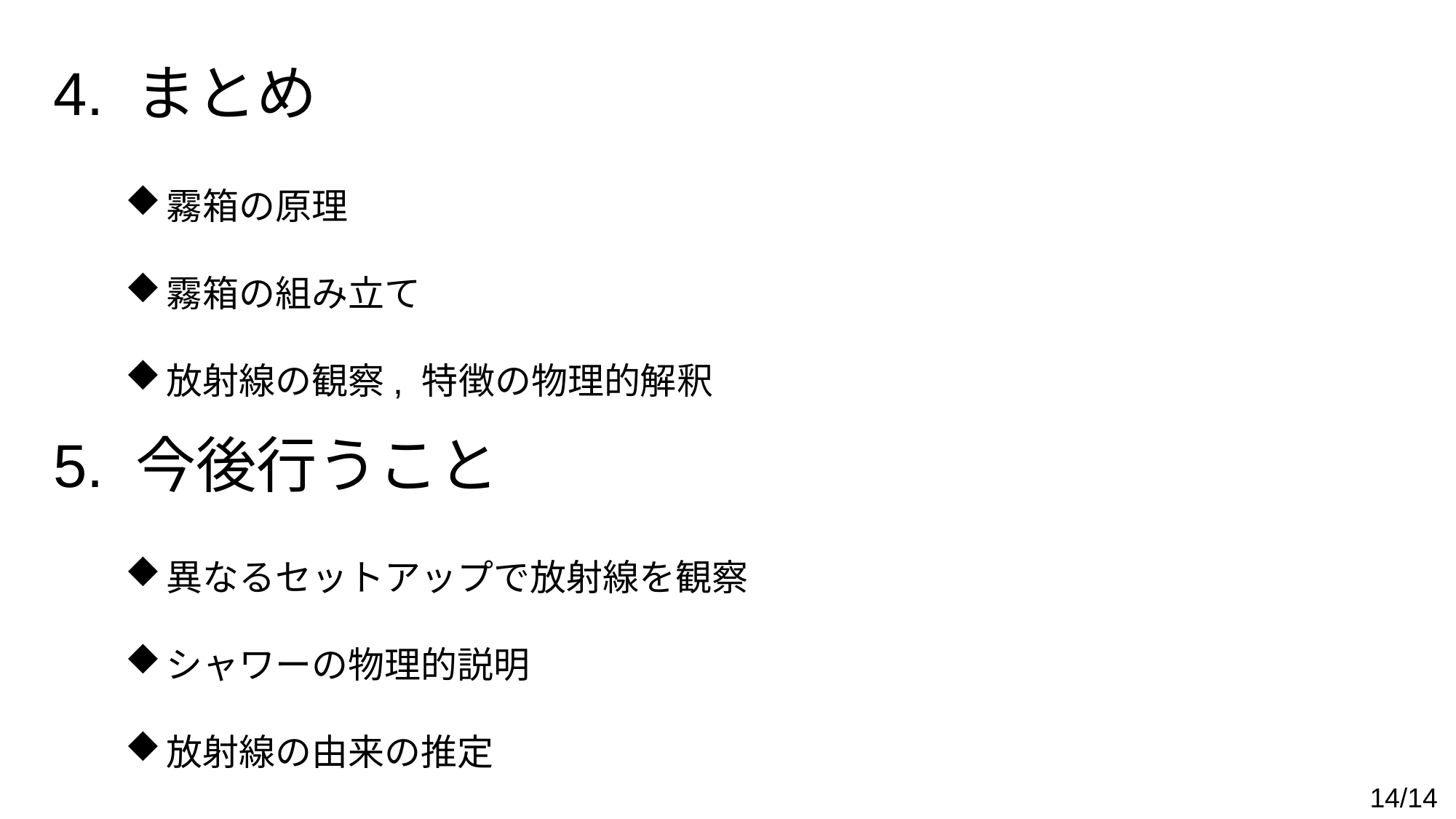

4. まとめ
霧箱の原理
霧箱の組み立て
放射線の観察, 特徴の物理的解釈
5. 今後行うこと
異なるセットアップで放射線を観察
シャワーの物理的説明
放射線の由来の推定
14/14